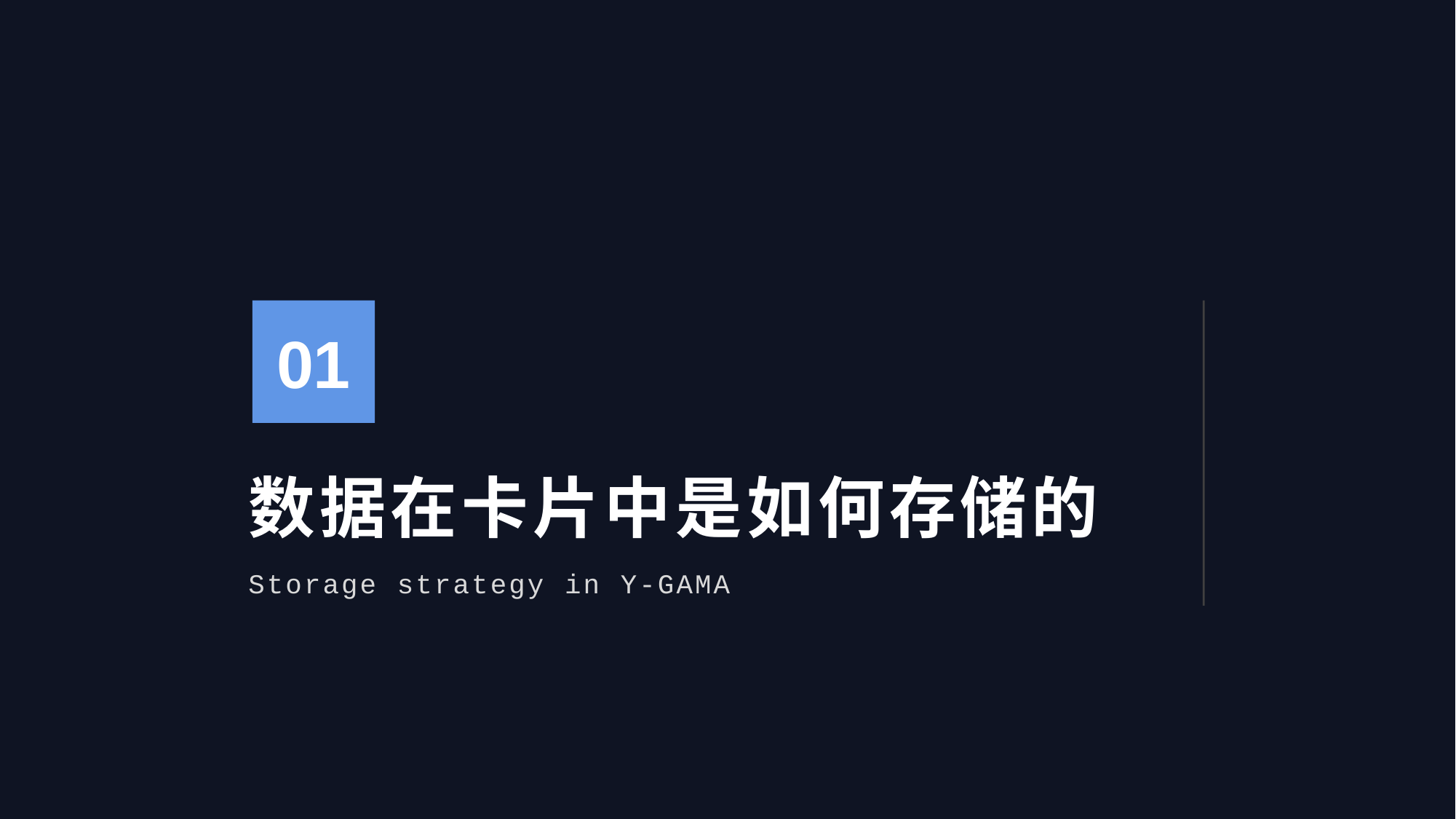

01

# 数据在卡片中是如何存储的
Storage strategy in Y-GAMA